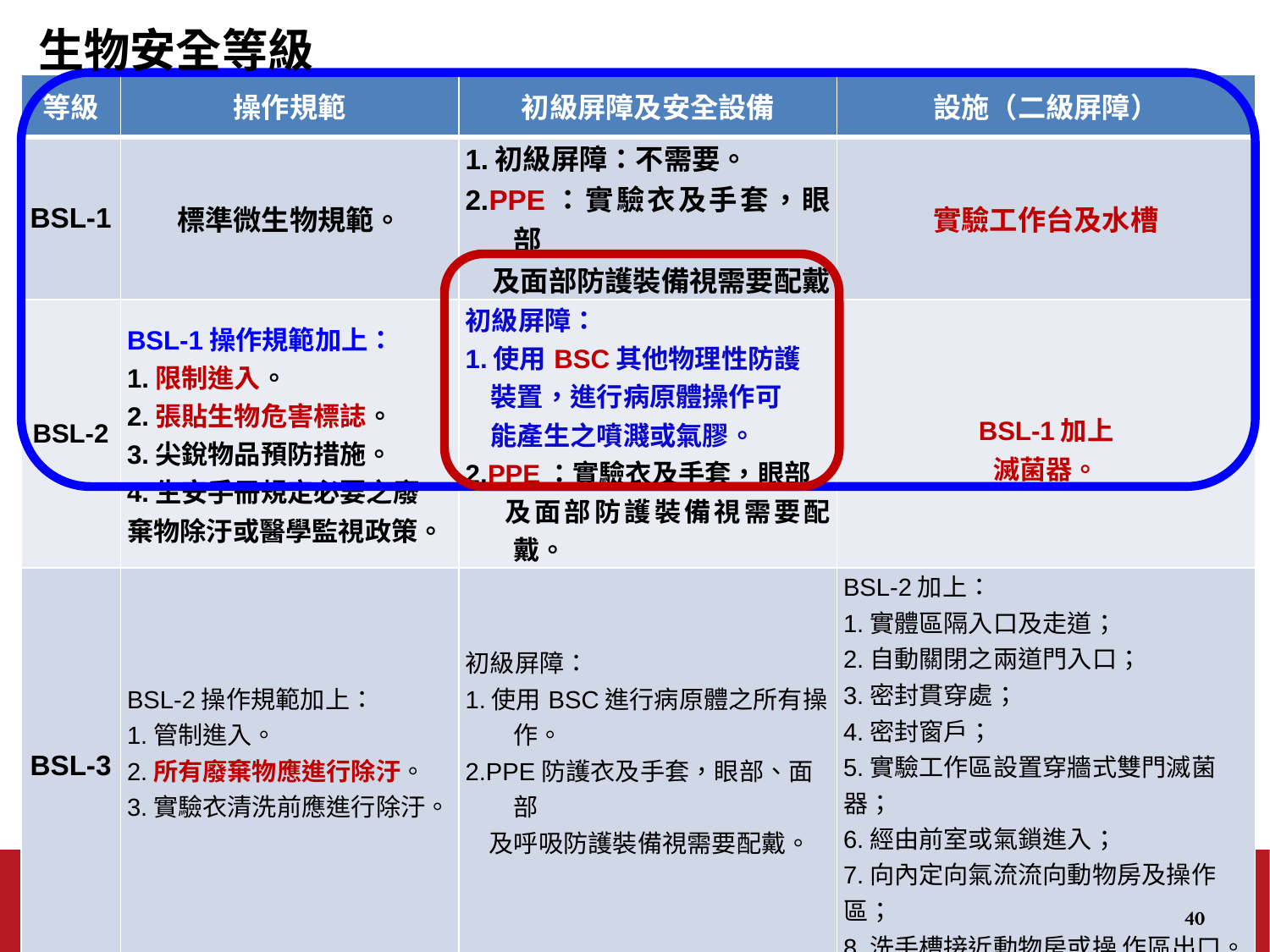

# 生物安全等級

| 等級 | 操作規範 | 初級屏障及安全設備 | 設施（二級屏障） |
| --- | --- | --- | --- |
| BSL-1 | 標準微生物規範。 | 1.初級屏障：不需要。 2.PPE：實驗衣及手套，眼部 及面部防護裝備視需要配戴 | 實驗工作台及水槽 |
| BSL-2 | BSL-1操作規範加上： 1.限制進入。 2.張貼生物危害標誌。 3.尖銳物品預防措施。 4.生安手冊規定必要之廢 棄物除汙或醫學監視政策。 | 初級屏障： 1.使用BSC其他物理性防護 裝置，進行病原體操作可 能產生之噴濺或氣膠。 2.PPE：實驗衣及手套，眼部 及面部防護裝備視需要配戴。 | BSL-1加上 滅菌器。 |
| BSL-3 | BSL-2操作規範加上： 1.管制進入。 2.所有廢棄物應進行除汙。 3.實驗衣清洗前應進行除汙。 | 初級屏障： 1.使用BSC進行病原體之所有操作。 2.PPE防護衣及手套，眼部、面部 及呼吸防護裝備視需要配戴。 | BSL-2加上： 1.實體區隔入口及走道； 2.自動關閉之兩道門入口； 3.密封貫穿處； 4.密封窗戶； 5.實驗工作區設置穿牆式雙門滅菌器； 6.經由前室或氣鎖進入； 7.向內定向氣流流向動物房及操作區； 8.洗手槽接近動物房或操 作區出口。 |
| BSL-4 | BSL-3操作規範加上： 1.進入前更換實驗衣物。 2.離開前淋浴。 3.所有物質應除汙再移出設施。 | 初級屏障： 所有操作於第III級生物安全櫃，或是第II級生物安全櫃加上連身式正壓防護衣。 | BSL-3加上： 1.獨立建築物或隔離區域。 2.專屬進氣與排氣、真空及除汙系統。 |

40